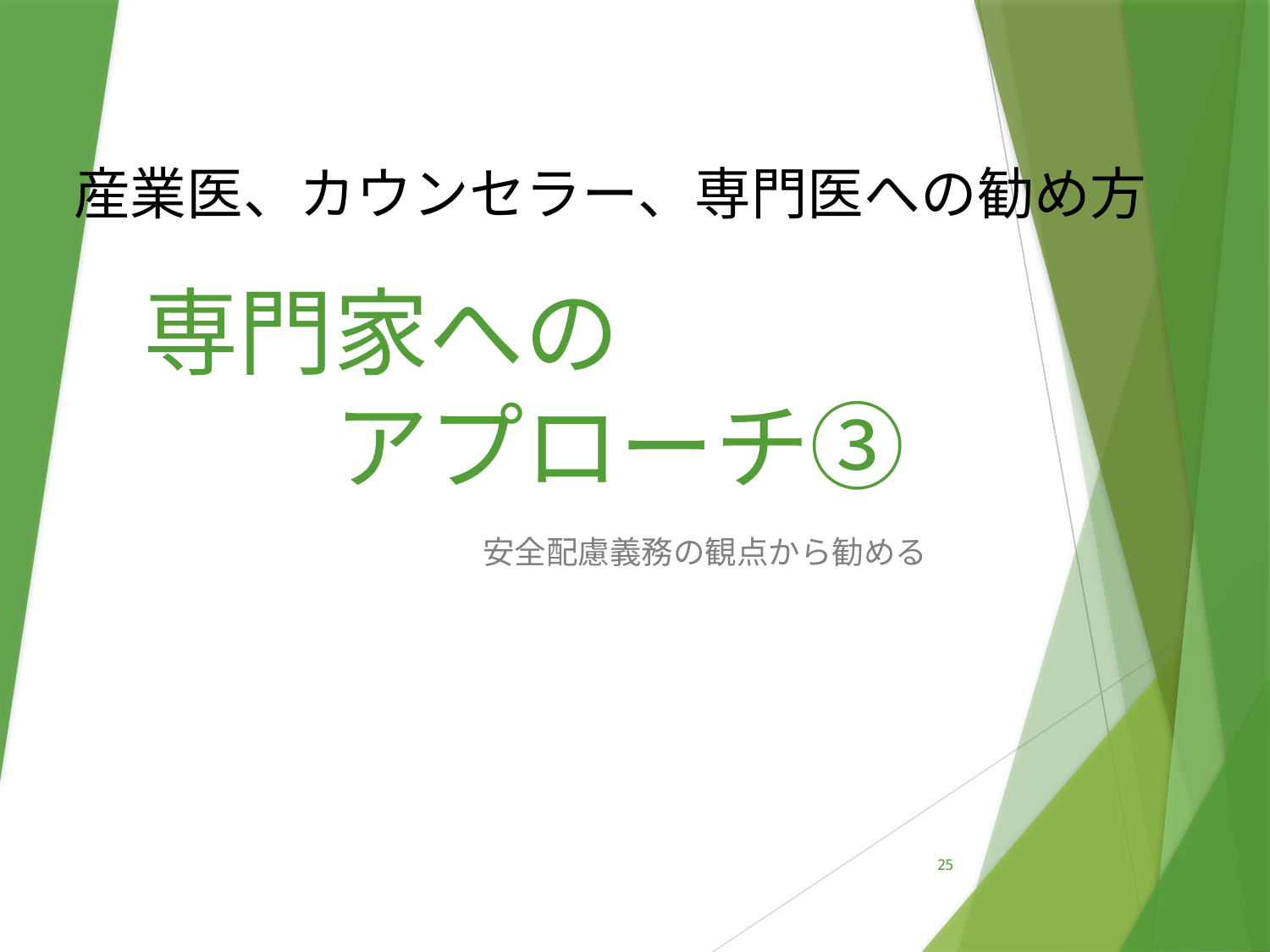

産業医、カウンセラー、専門医への勧め方
# 専門家への 　　アプローチ③
安全配慮義務の観点から勧める

25